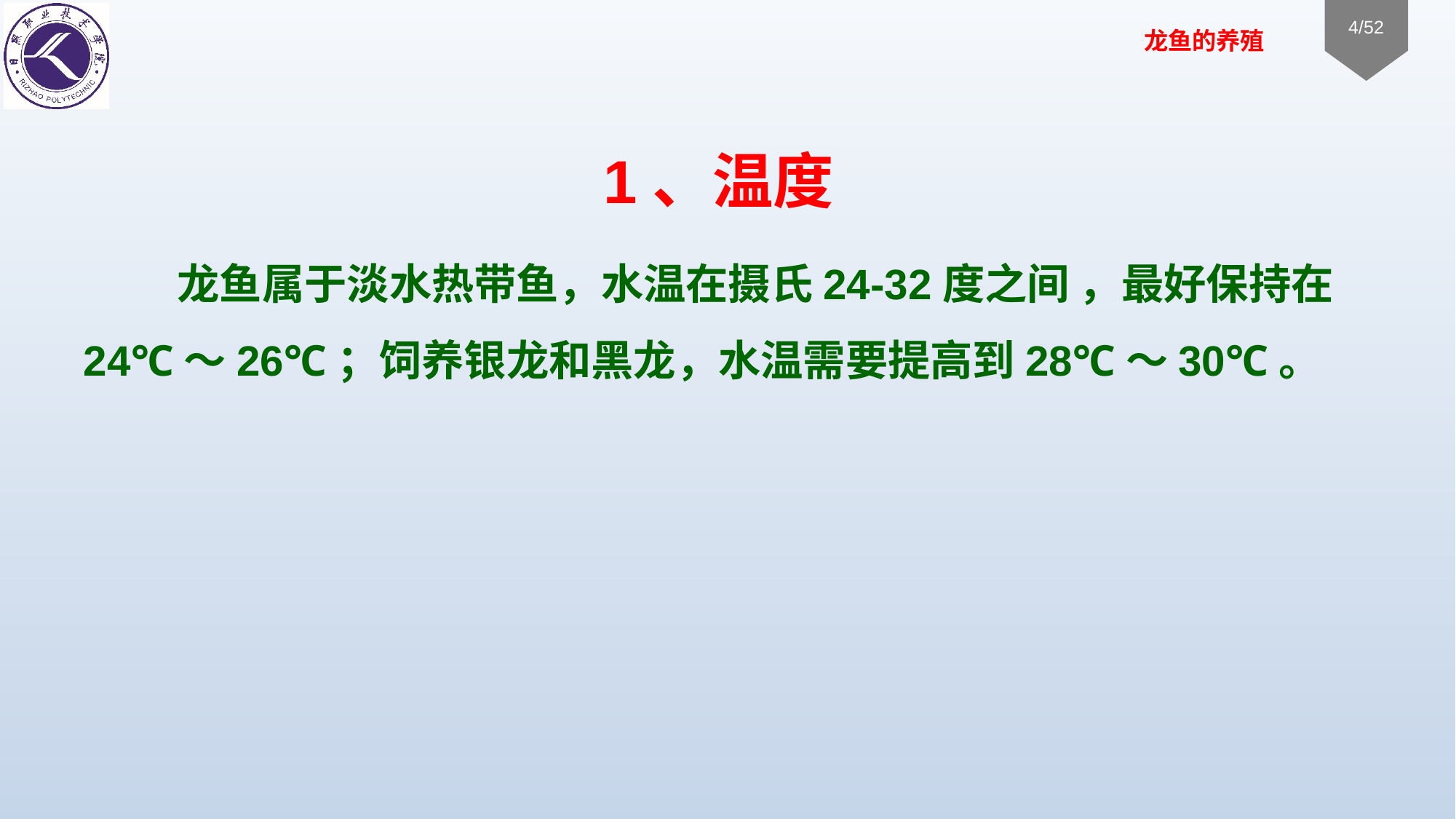

# 1、温度
   龙鱼属于淡水热带鱼，水温在摄氏24-32度之间 ，最好保持在24℃～26℃；饲养银龙和黑龙，水温需要提高到28℃～30℃。